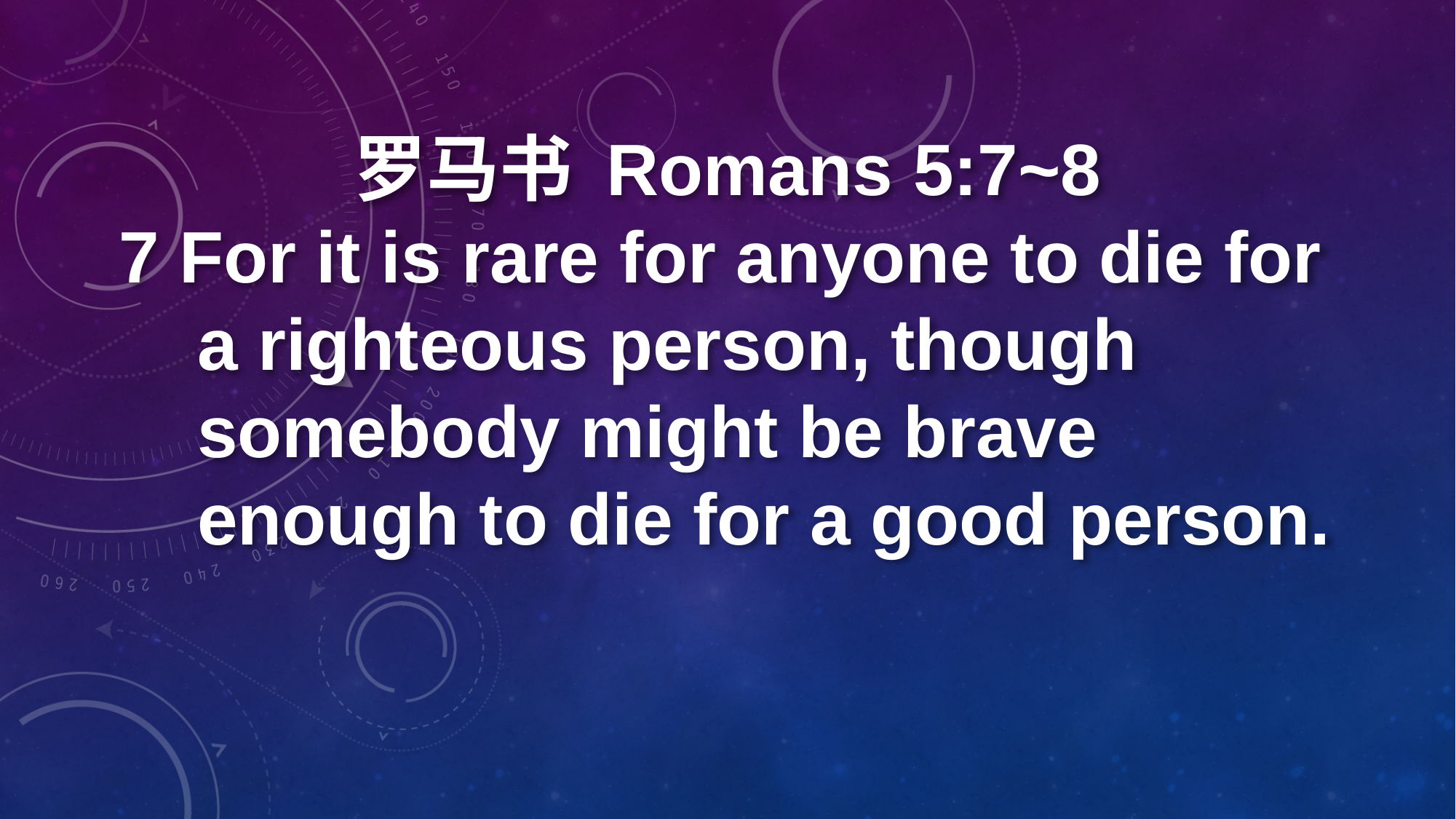

罗马书 Romans 5:7~8
7 For it is rare for anyone to die for a righteous person, though somebody might be brave enough to die for a good person.